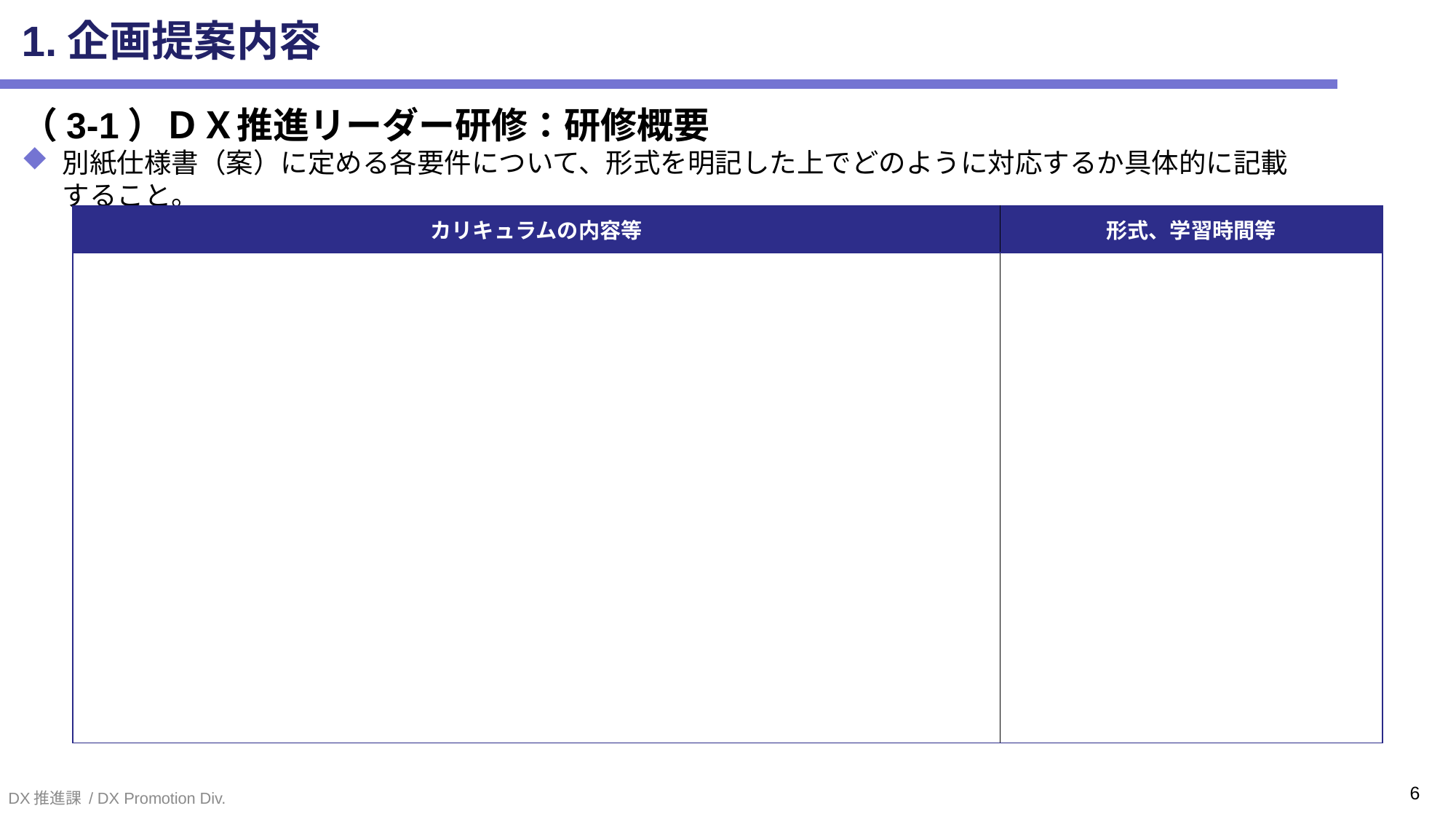

# 1.企画提案内容
（3-1）ＤＸ推進リーダー研修：研修概要
別紙仕様書（案）に定める各要件について、形式を明記した上でどのように対応するか具体的に記載すること。
| カリキュラムの内容等 | 形式、学習時間等 |
| --- | --- |
|  |  |
DX推進課 / DX Promotion Div.
6